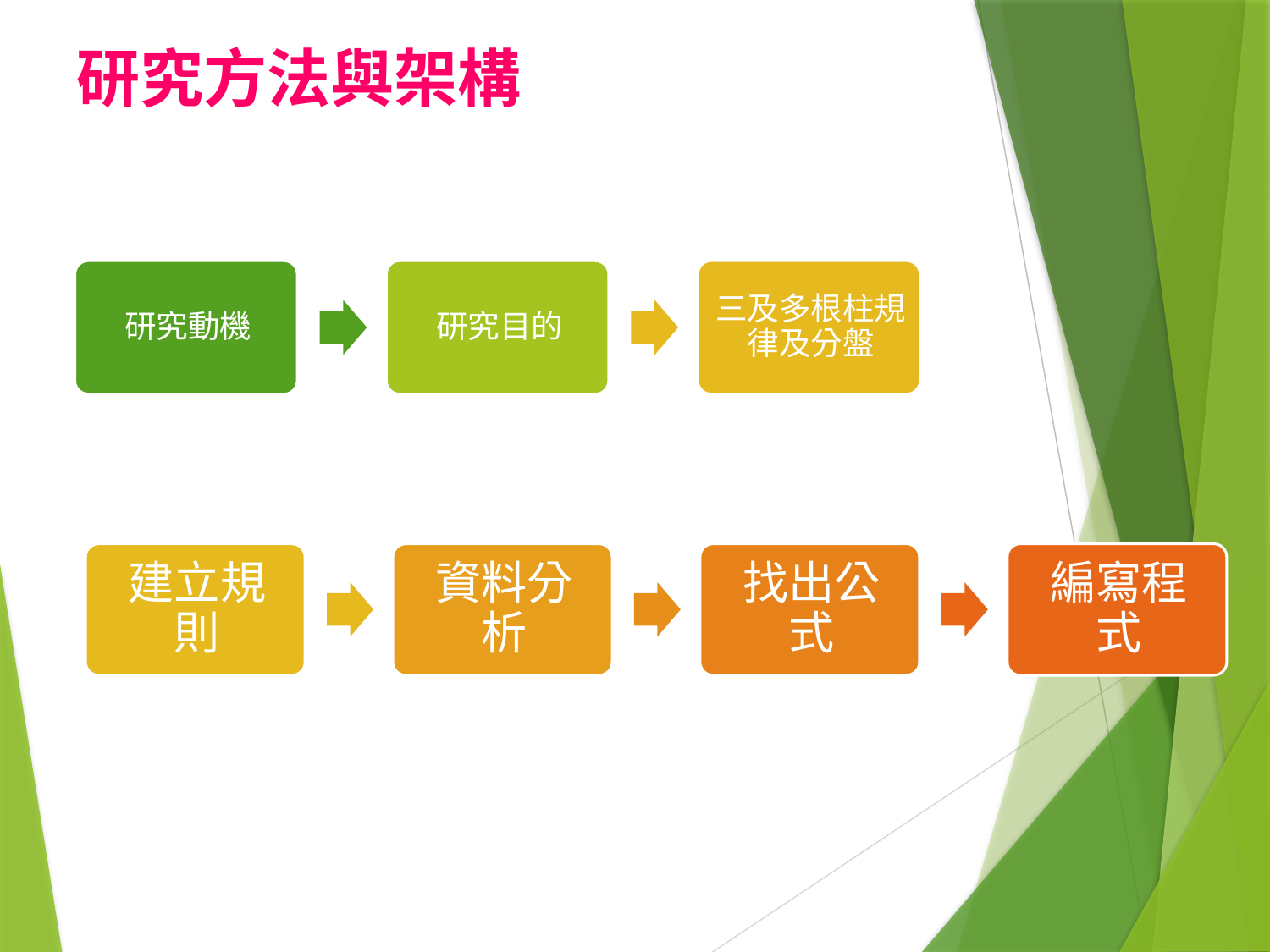

# 研究方法與架構
研究動機

研究目的

三及多根柱規律及分盤
建立規則

資料分析

找出公式

編寫程式